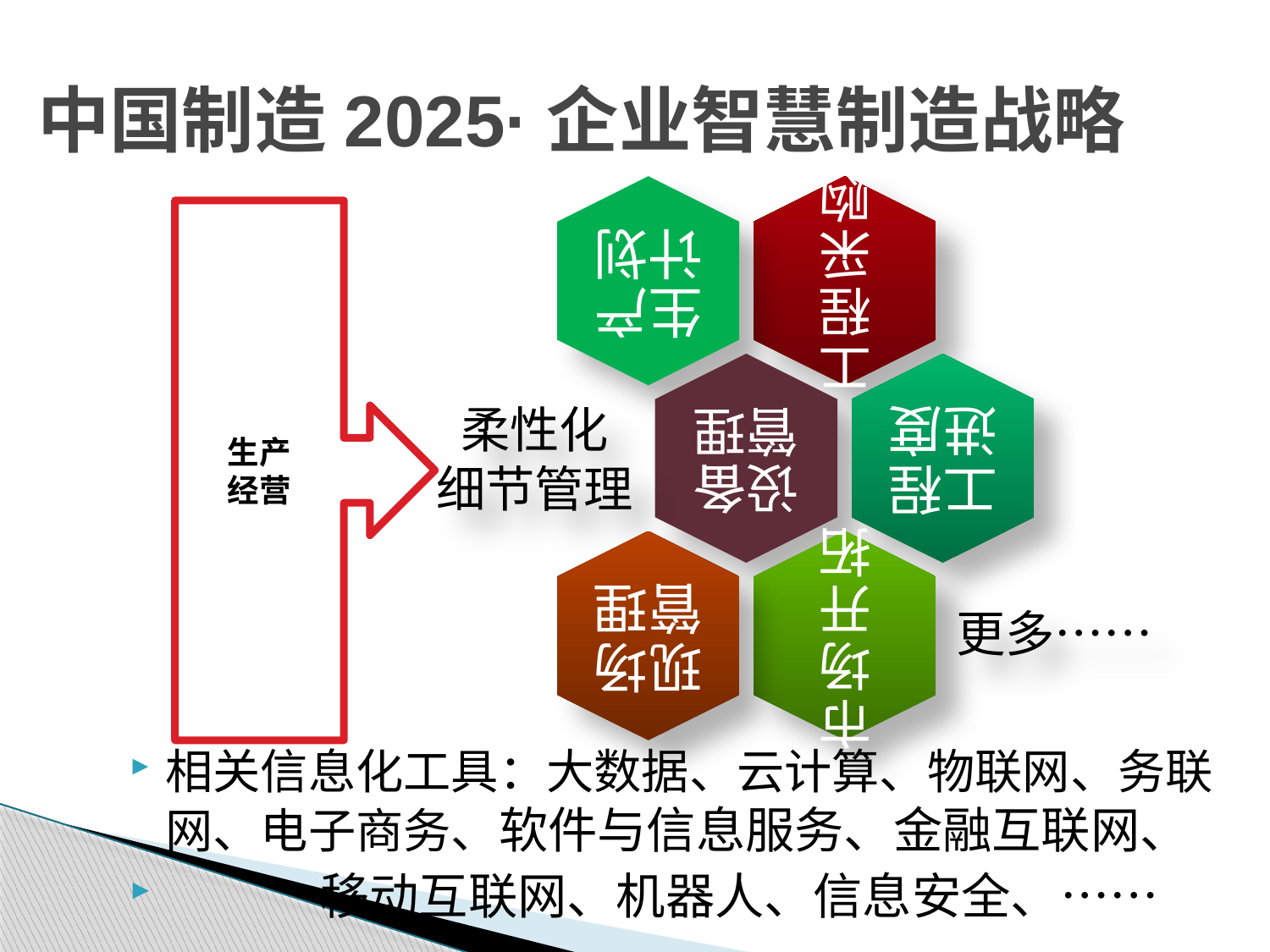

# 中国制造2025·企业智慧制造战略
工程采购
生产计划
设备管理
柔性化
细节管理
工程进度
市场开拓
更多……
现场管理
生产
经营
相关信息化工具：大数据、云计算、物联网、务联网、电子商务、软件与信息服务、金融互联网、
             移动互联网、机器人、信息安全、……